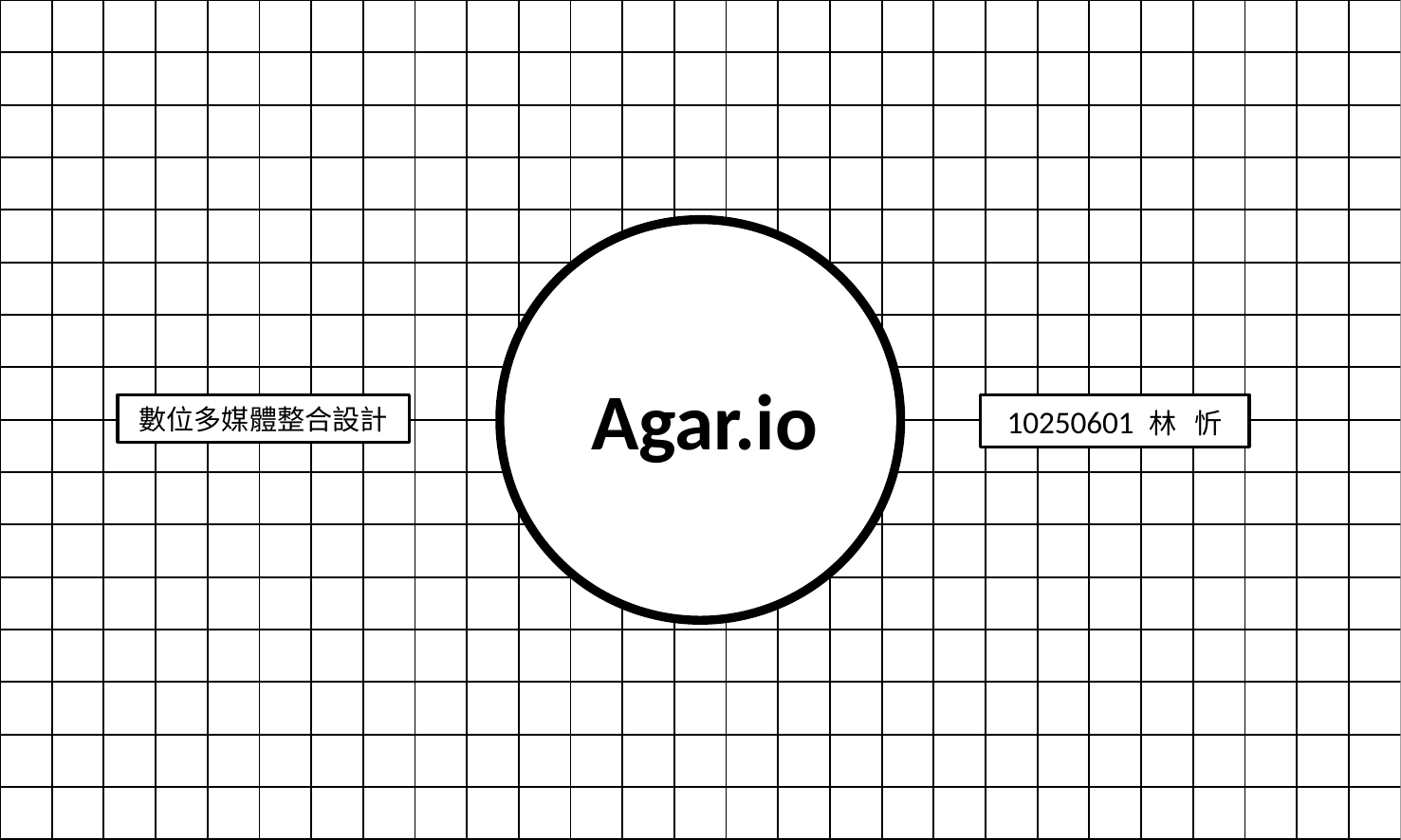

|  |  |  |  |  |  |  |  |  |  |  |  |  |  |  |  |  |  |  |  |  |  |  |  |  |  |  |
| --- | --- | --- | --- | --- | --- | --- | --- | --- | --- | --- | --- | --- | --- | --- | --- | --- | --- | --- | --- | --- | --- | --- | --- | --- | --- | --- |
|  |  |  |  |  |  |  |  |  |  |  |  |  |  |  |  |  |  |  |  |  |  |  |  |  |  |  |
|  |  |  |  |  |  |  |  |  |  |  |  |  |  |  |  |  |  |  |  |  |  |  |  |  |  |  |
|  |  |  |  |  |  |  |  |  |  |  |  |  |  |  |  |  |  |  |  |  |  |  |  |  |  |  |
|  |  |  |  |  |  |  |  |  |  |  |  |  |  |  |  |  |  |  |  |  |  |  |  |  |  |  |
|  |  |  |  |  |  |  |  |  |  |  |  |  |  |  |  |  |  |  |  |  |  |  |  |  |  |  |
|  |  |  |  |  |  |  |  |  |  |  |  |  |  |  |  |  |  |  |  |  |  |  |  |  |  |  |
|  |  |  |  |  |  |  |  |  |  |  |  |  |  |  |  |  |  |  |  |  |  |  |  |  |  |  |
|  |  |  |  |  |  |  |  |  |  |  |  |  |  |  |  |  |  |  |  |  |  |  |  |  |  |  |
|  |  |  |  |  |  |  |  |  |  |  |  |  |  |  |  |  |  |  |  |  |  |  |  |  |  |  |
|  |  |  |  |  |  |  |  |  |  |  |  |  |  |  |  |  |  |  |  |  |  |  |  |  |  |  |
|  |  |  |  |  |  |  |  |  |  |  |  |  |  |  |  |  |  |  |  |  |  |  |  |  |  |  |
|  |  |  |  |  |  |  |  |  |  |  |  |  |  |  |  |  |  |  |  |  |  |  |  |  |  |  |
|  |  |  |  |  |  |  |  |  |  |  |  |  |  |  |  |  |  |  |  |  |  |  |  |  |  |  |
|  |  |  |  |  |  |  |  |  |  |  |  |  |  |  |  |  |  |  |  |  |  |  |  |  |  |  |
|  |  |  |  |  |  |  |  |  |  |  |  |  |  |  |  |  |  |  |  |  |  |  |  |  |  |  |

Agar.io
數位多媒體整合設計
10250601 林   忻